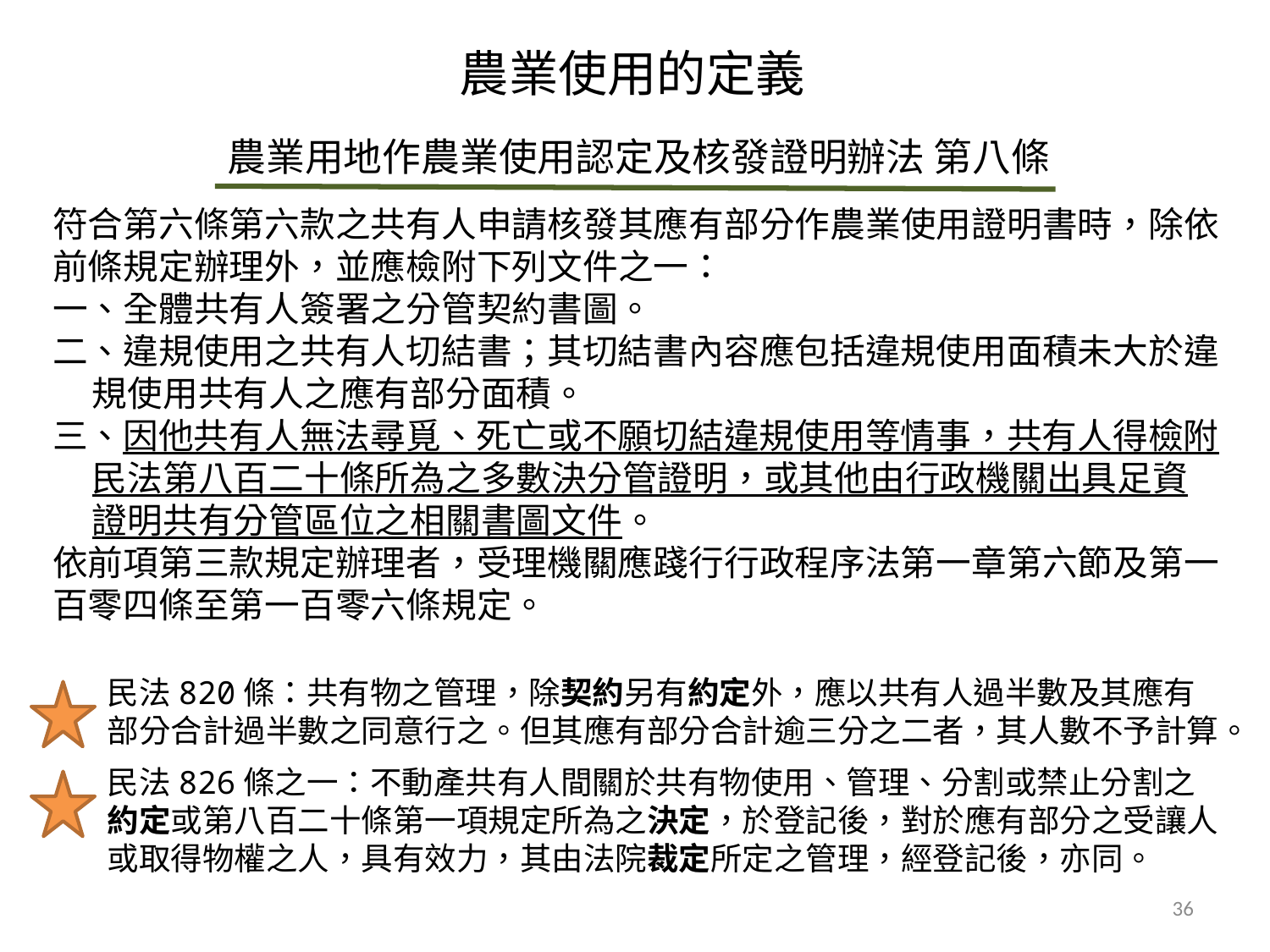

農業使用的定義
農業用地作農業使用認定及核發證明辦法 第八條
符合第六條第六款之共有人申請核發其應有部分作農業使用證明書時，除依前條規定辦理外，並應檢附下列文件之一：
一、全體共有人簽署之分管契約書圖。
二、違規使用之共有人切結書；其切結書內容應包括違規使用面積未大於違
    規使用共有人之應有部分面積。
三、因他共有人無法尋覓、死亡或不願切結違規使用等情事，共有人得檢附
    民法第八百二十條所為之多數決分管證明，或其他由行政機關出具足資
    證明共有分管區位之相關書圖文件。
依前項第三款規定辦理者，受理機關應踐行行政程序法第一章第六節及第一百零四條至第一百零六條規定。
民法820條：共有物之管理，除契約另有約定外，應以共有人過半數及其應有部分合計過半數之同意行之。但其應有部分合計逾三分之二者，其人數不予計算。

民法826條之一：不動產共有人間關於共有物使用、管理、分割或禁止分割之
約定或第八百二十條第一項規定所為之決定，於登記後，對於應有部分之受讓人或取得物權之人，具有效力，其由法院裁定所定之管理，經登記後，亦同。

36